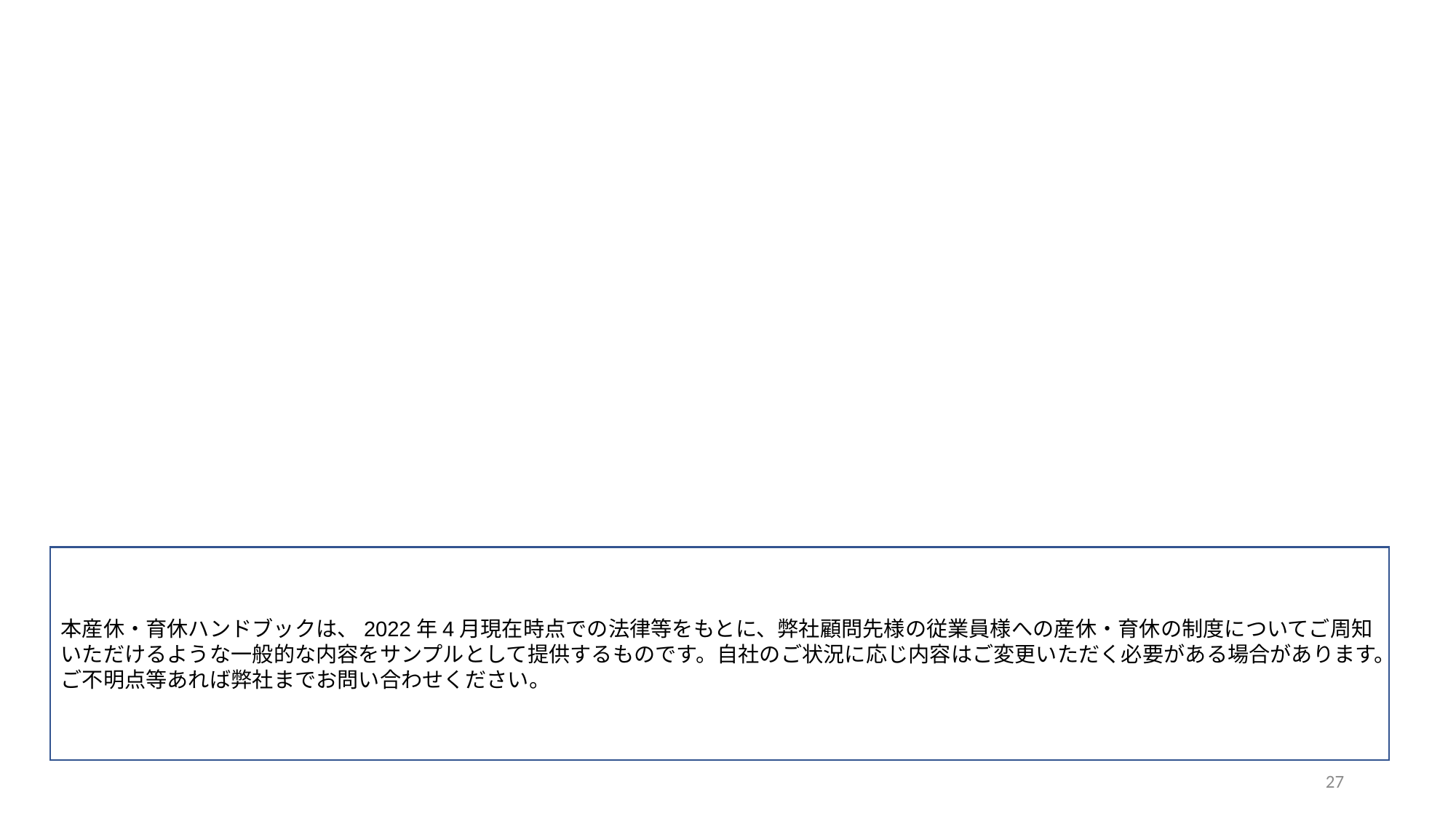

本産休・育休ハンドブックは、2022年4月現在時点での法律等をもとに、弊社顧問先様の従業員様への産休・育休の制度についてご周知いただけるような一般的な内容をサンプルとして提供するものです。自社のご状況に応じ内容はご変更いただく必要がある場合があります。
ご不明点等あれば弊社までお問い合わせください。
27